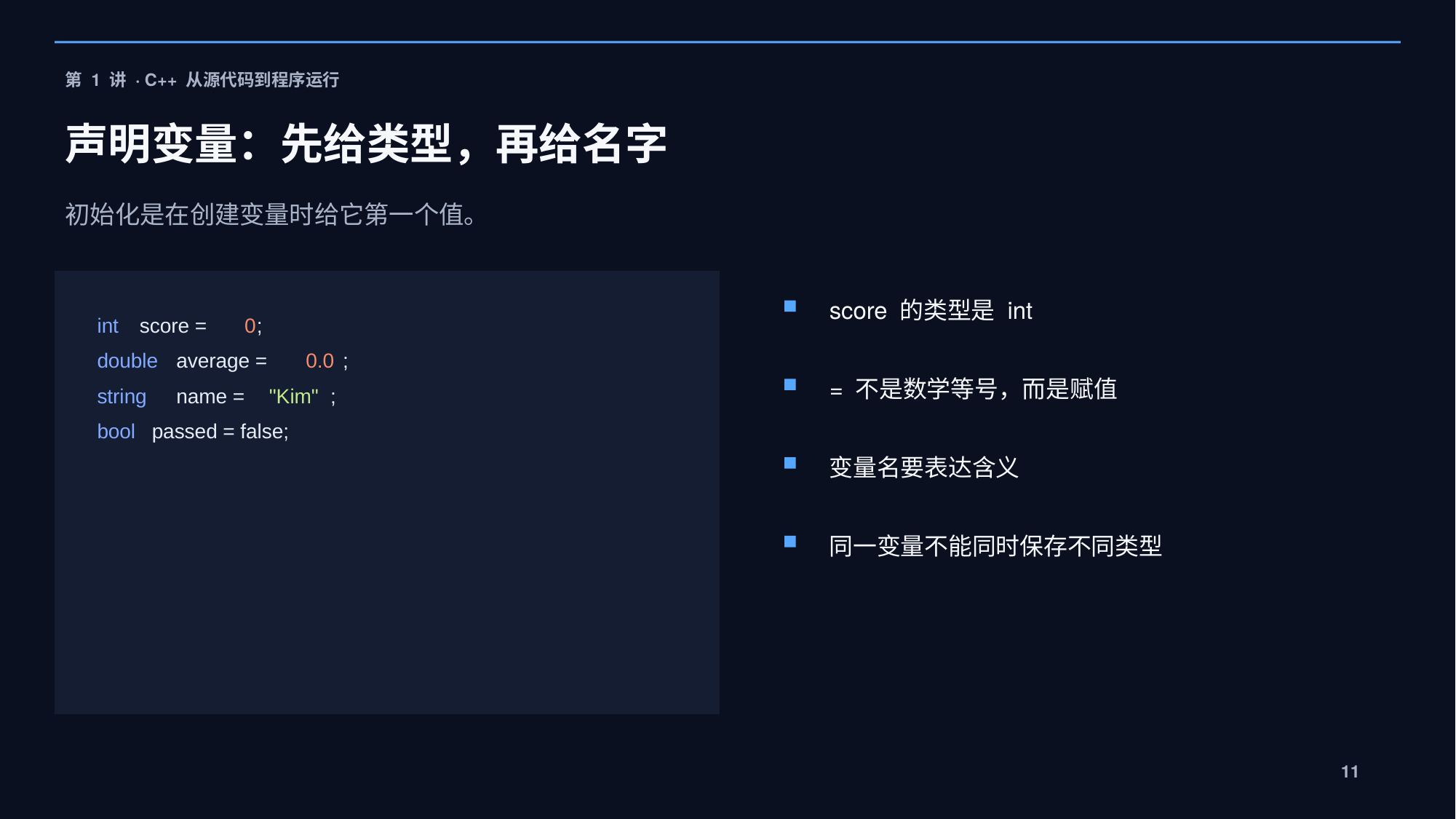

第 1 讲 · C++ 从源代码到程序运行
声明变量：先给类型，再给名字
初始化是在创建变量时给它第一个值。

score 的类型是 int

int
 score =
0
;
double
 average =
0.0
;
= 不是数学等号，而是赋值
string
 name =
"Kim"
;

bool
 passed = false;
变量名要表达含义

同一变量不能同时保存不同类型

11